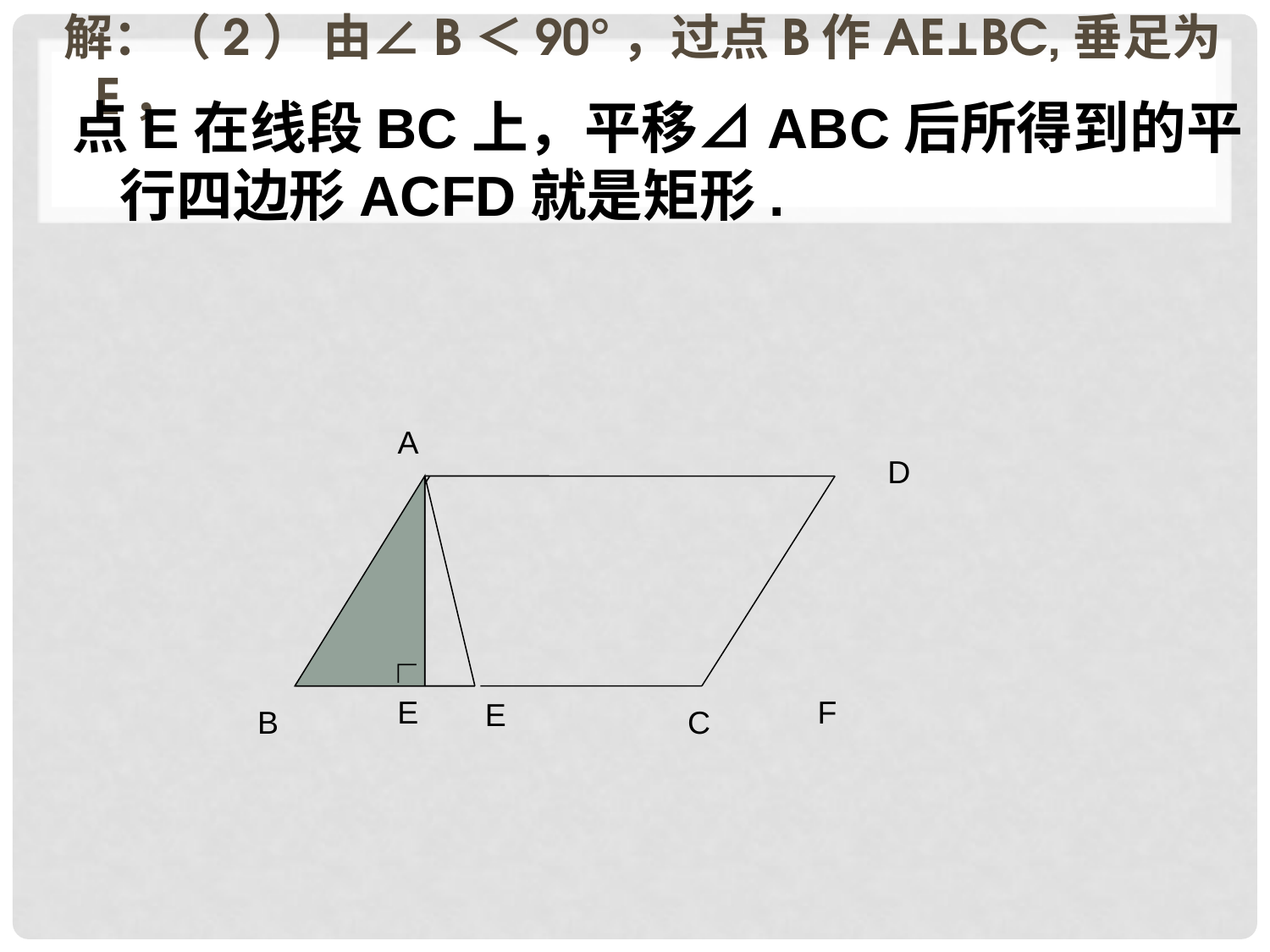

解：（2） 由∠B＜90°，过点B作AE⊥BC,垂足为E，
点E在线段BC上，平移⊿ABC后所得到的平行四边形ACFD就是矩形.
A
D

∟

E
F
E
B
C